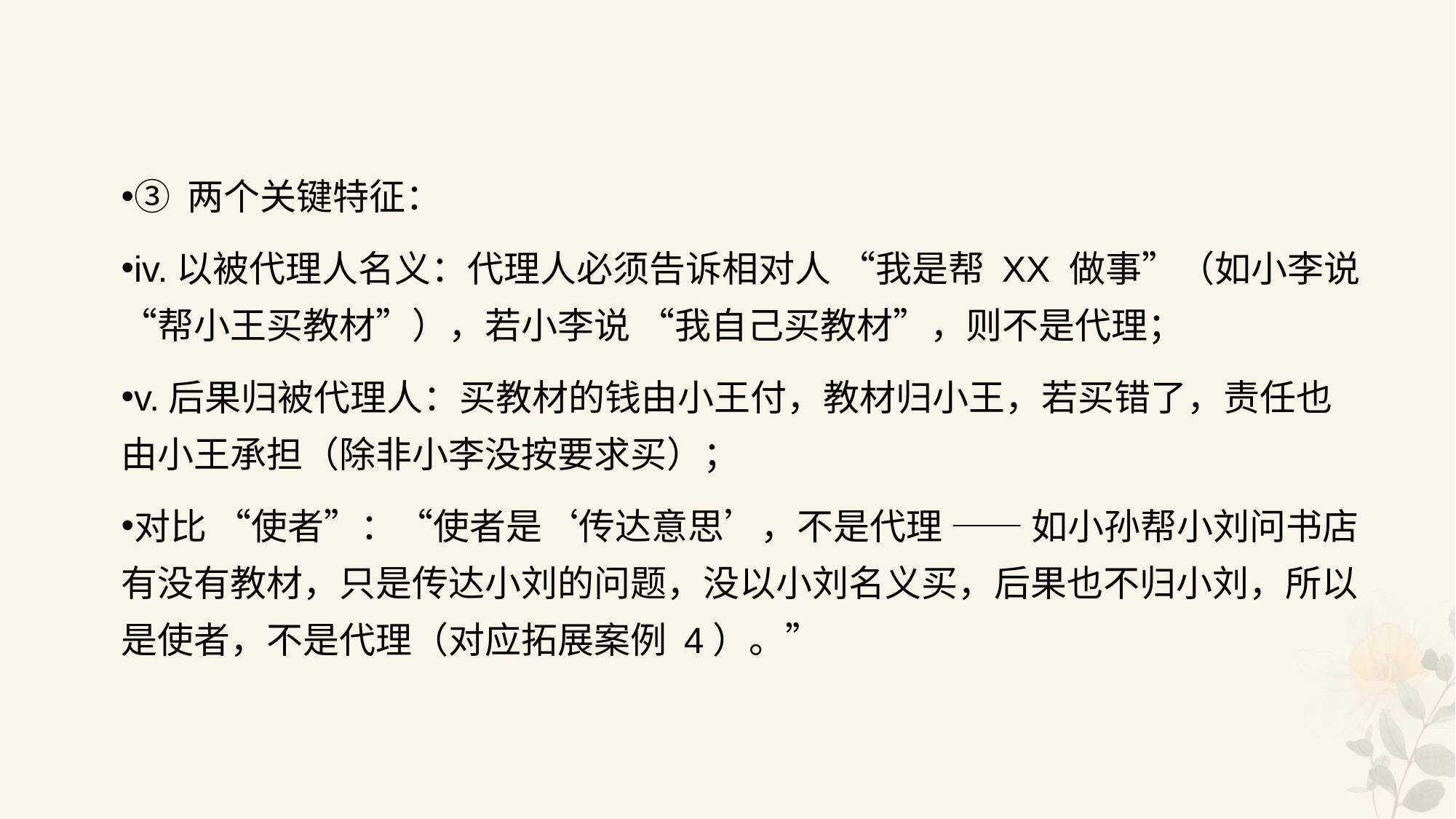

#
③ 两个关键特征：
iv.以被代理人名义：代理人必须告诉相对人 “我是帮 XX 做事”（如小李说 “帮小王买教材”），若小李说 “我自己买教材”，则不是代理；
v.后果归被代理人：买教材的钱由小王付，教材归小王，若买错了，责任也由小王承担（除非小李没按要求买）；
对比 “使者”：“使者是‘传达意思’，不是代理 —— 如小孙帮小刘问书店有没有教材，只是传达小刘的问题，没以小刘名义买，后果也不归小刘，所以是使者，不是代理（对应拓展案例 4）。”